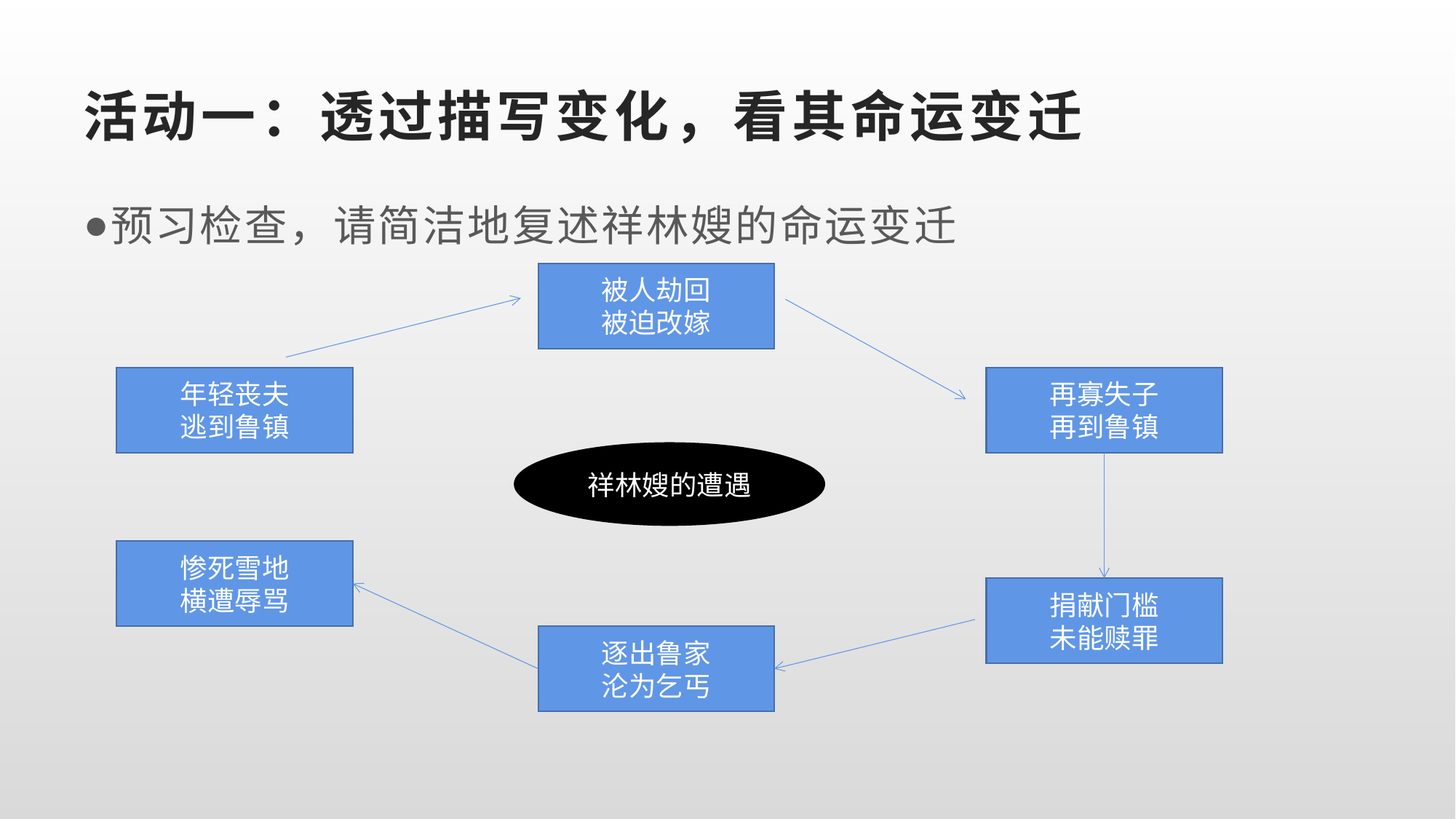

# 活动一：透过描写变化，看其命运变迁
预习检查，请简洁地复述祥林嫂的命运变迁
被人劫回
被迫改嫁
年轻丧夫
逃到鲁镇
再寡失子
再到鲁镇
祥林嫂的遭遇
惨死雪地
横遭辱骂
捐献门槛
未能赎罪
逐出鲁家
沦为乞丐